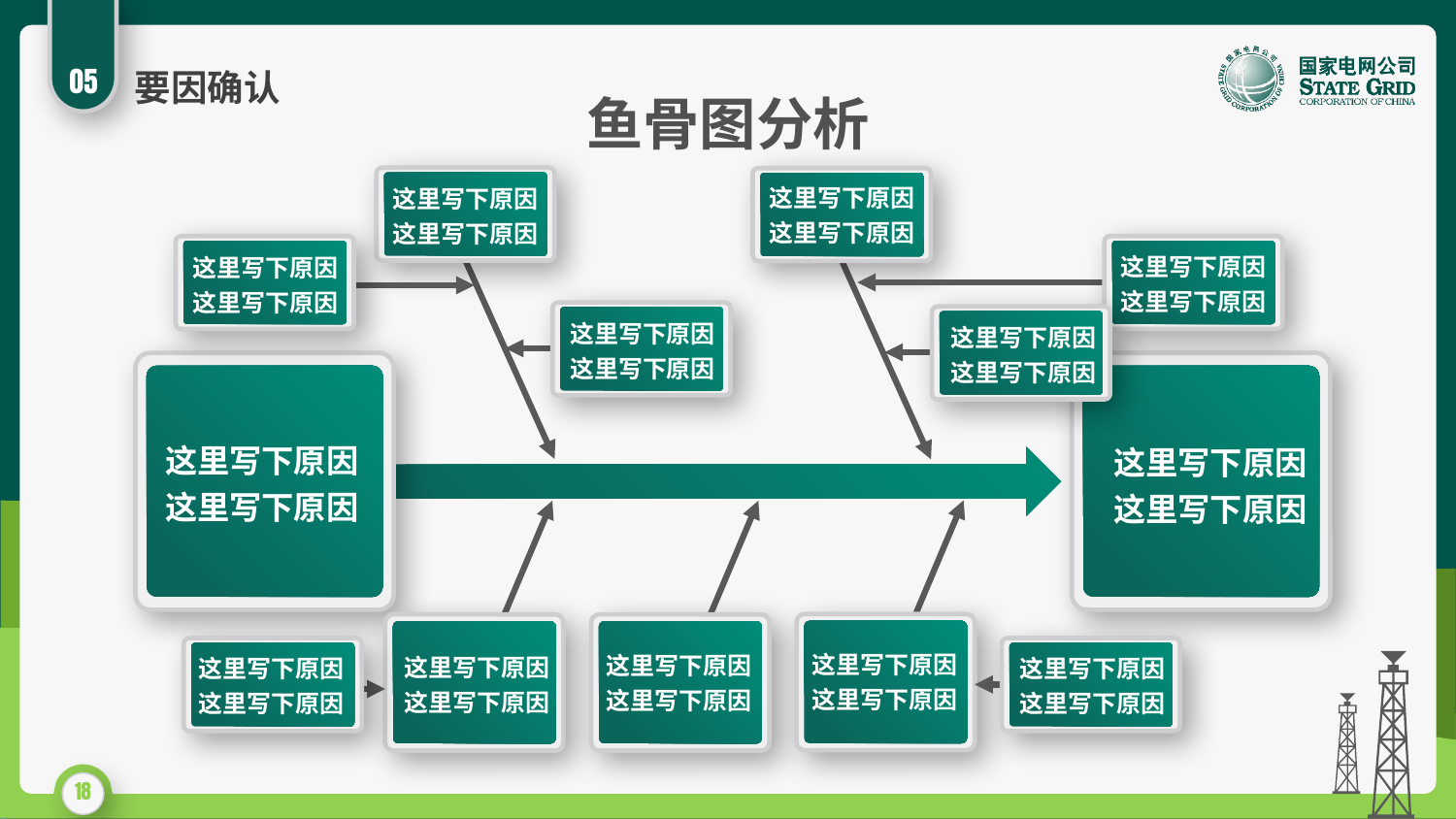

05
要因确认
鱼骨图分析

这里写下原因
这里写下原因
这里写下原因
这里写下原因

这里写下原因
这里写下原因
这里写下原因
这里写下原因

这里写下原因
这里写下原因

这里写下原因
这里写下原因

这里写下原因
这里写下原因
这里写下原因
这里写下原因

这里写下原因
这里写下原因
这里写下原因
这里写下原因

这里写下原因
这里写下原因
这里写下原因
这里写下原因
这里写下原因
这里写下原因

18